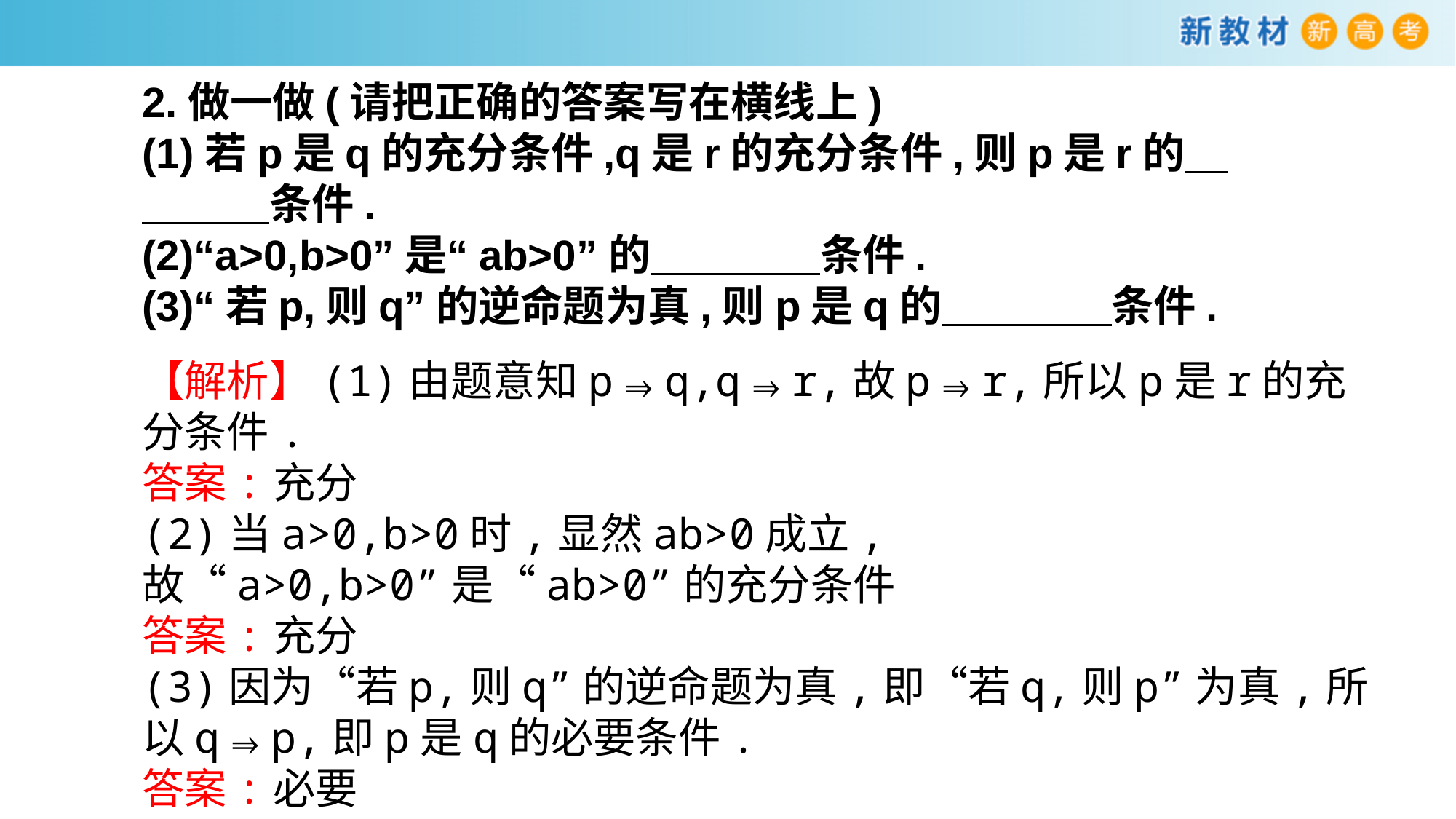

2.做一做(请把正确的答案写在横线上)
(1)若p是q的充分条件,q是r的充分条件,则p是r的　　　　条件.
(2)“a>0,b>0”是“ab>0”的　　　　条件.
(3)“若p,则q”的逆命题为真,则p是q的　　　　条件.
【解析】(1)由题意知p⇒q,q⇒r,故p⇒r,所以p是r的充分条件.
答案:充分
(2)当a>0,b>0时,显然ab>0成立,故“a>0,b>0”是“ab>0”的充分条件
答案:充分
(3)因为“若p,则q”的逆命题为真,即“若q,则p”为真,所以q⇒p,即p是q的必要条件.
答案:必要